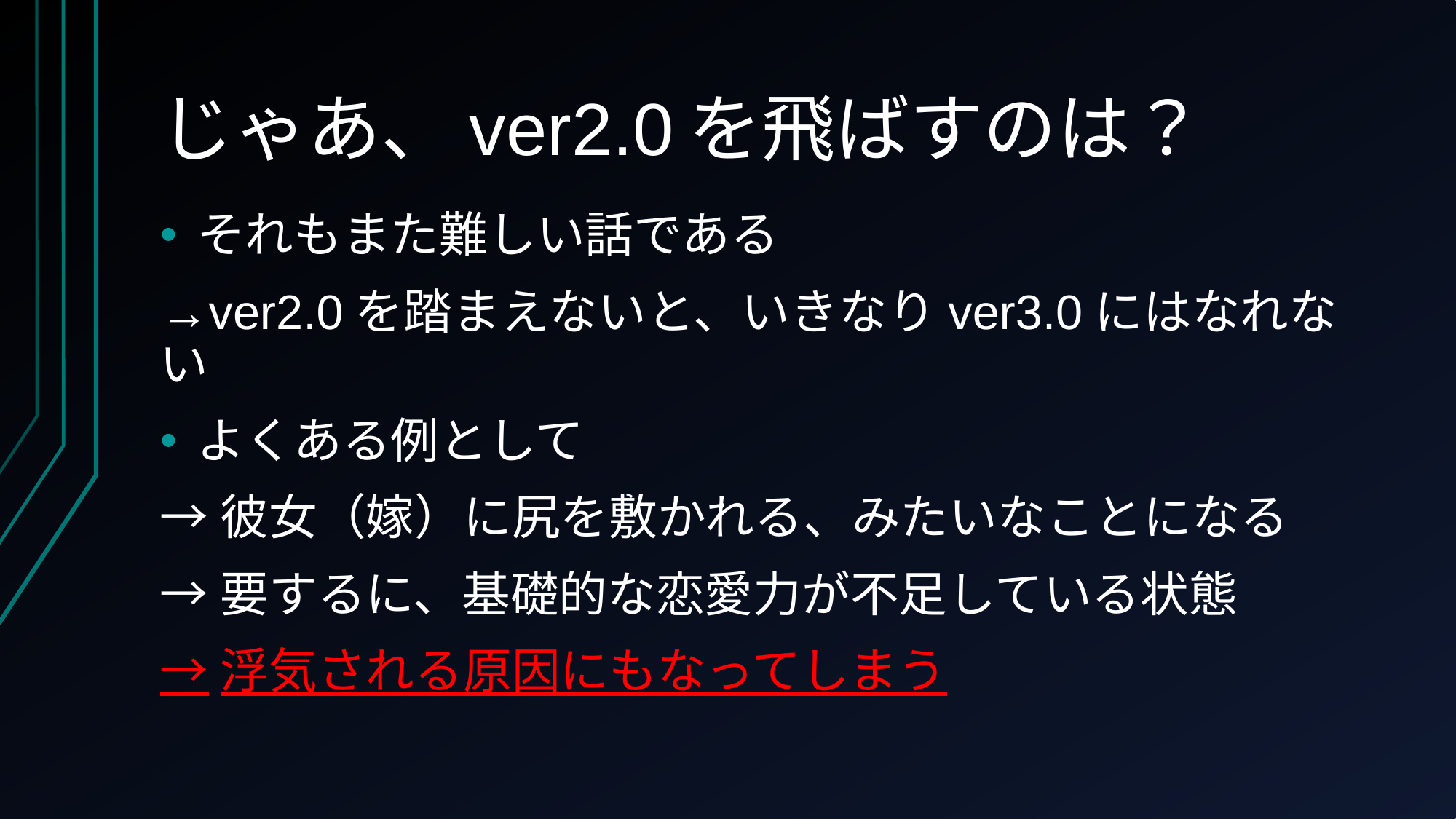

# じゃあ、ver2.0を飛ばすのは？
それもまた難しい話である
→ver2.0を踏まえないと、いきなりver3.0にはなれない
よくある例として
→彼女（嫁）に尻を敷かれる、みたいなことになる
→要するに、基礎的な恋愛力が不足している状態
→浮気される原因にもなってしまう